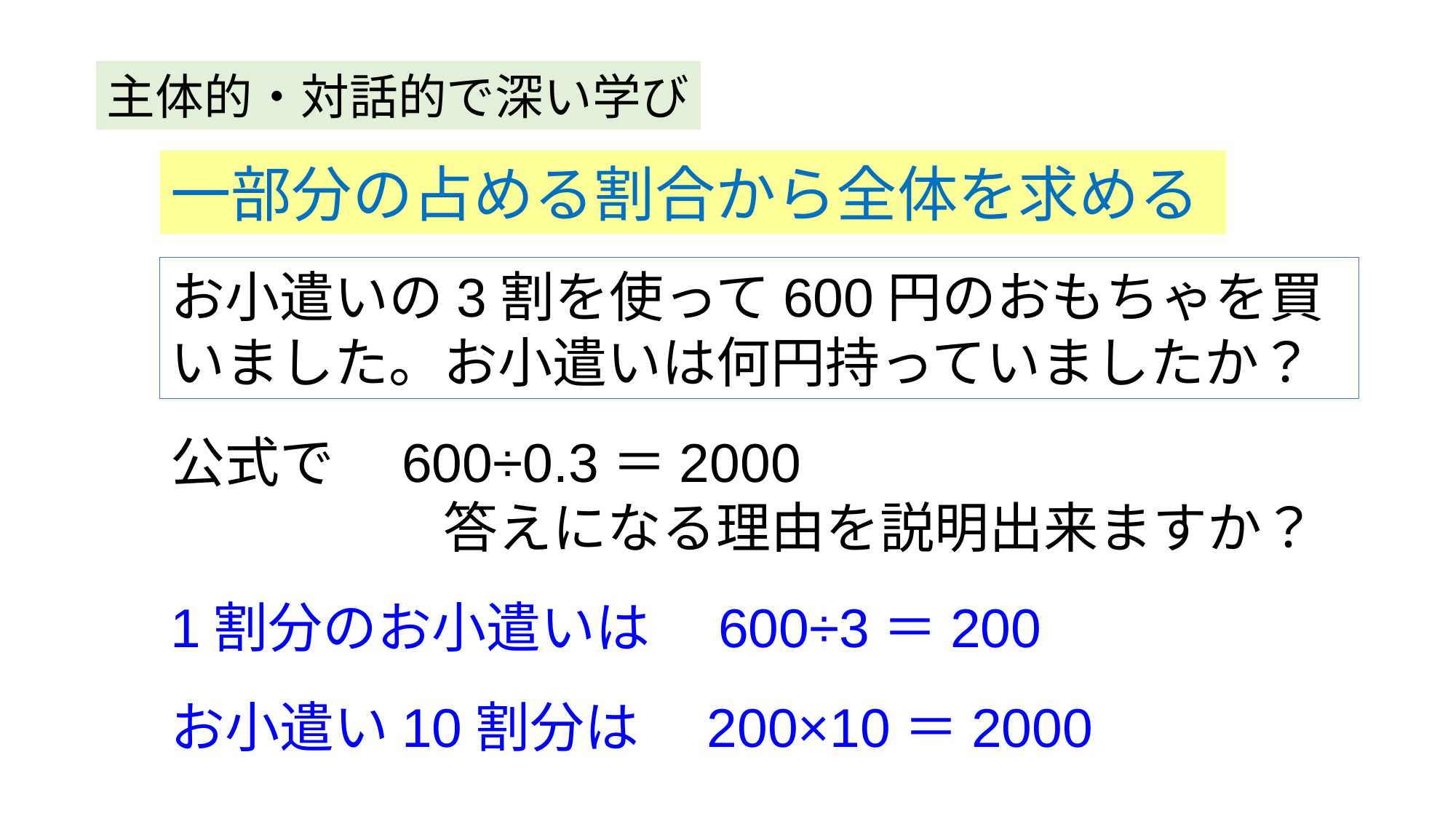

主体的・対話的で深い学び
一部分の占める割合から全体を求める
お小遣いの3割を使って600円のおもちゃを買いました。お小遣いは何円持っていましたか？
公式で　600÷0.3＝2000
　　　　　答えになる理由を説明出来ますか？
1割分のお小遣いは　600÷3＝200
お小遣い10割分は　200×10＝2000